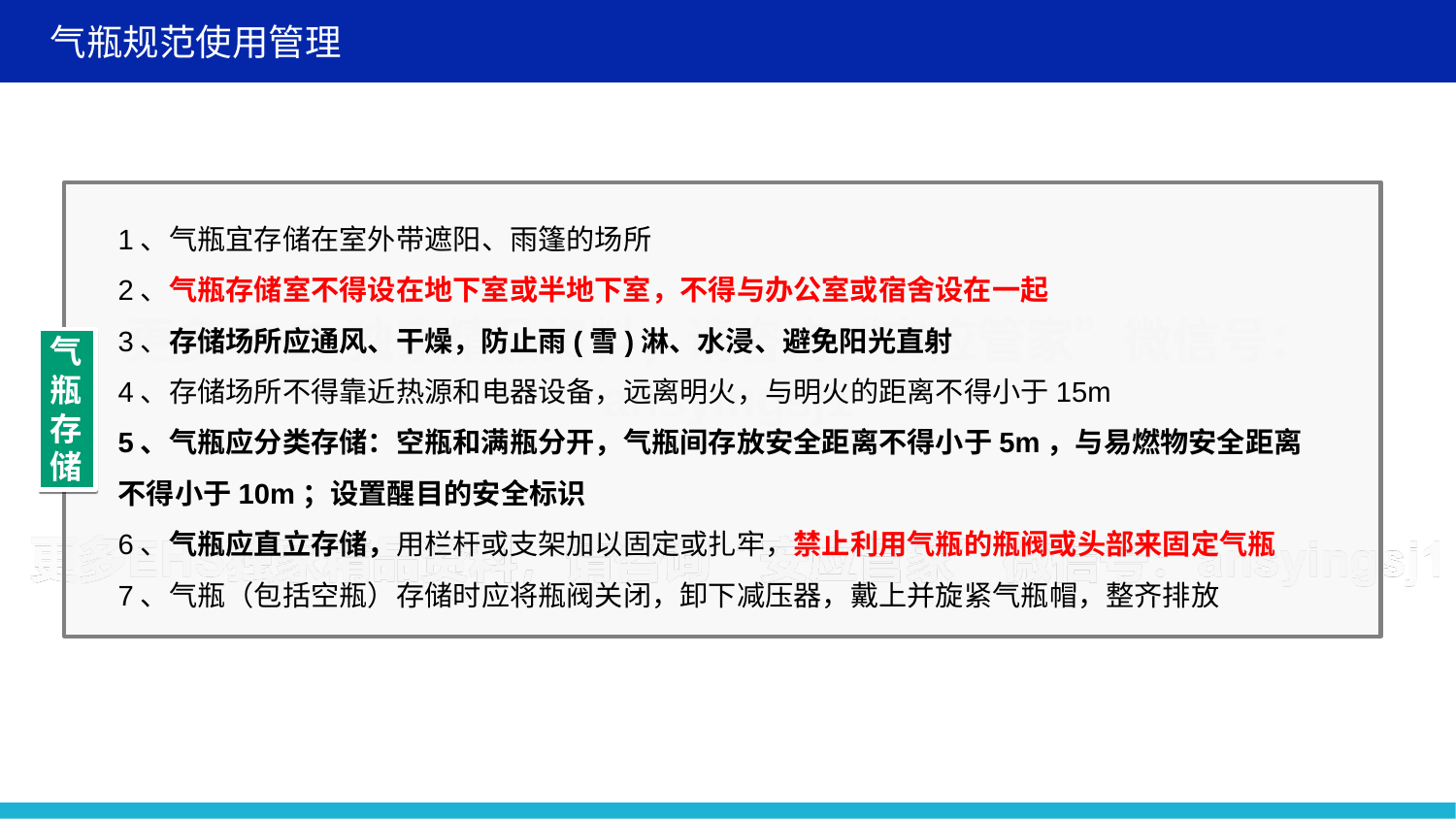

气瓶规范使用管理

1、气瓶宜存储在室外带遮阳、雨篷的场所
2、气瓶存储室不得设在地下室或半地下室，不得与办公室或宿舍设在一起
3、存储场所应通风、干燥，防止雨(雪)淋、水浸、避免阳光直射
4、存储场所不得靠近热源和电器设备，远离明火，与明火的距离不得小于15m
5、气瓶应分类存储：空瓶和满瓶分开，气瓶间存放安全距离不得小于5m，与易燃物安全距离不得小于10m；设置醒目的安全标识
6、气瓶应直立存储，用栏杆或支架加以固定或扎牢，禁止利用气瓶的瓶阀或头部来固定气瓶
7、气瓶（包括空瓶）存储时应将瓶阀关闭，卸下减压器，戴上并旋紧气瓶帽，整齐排放
气瓶存储